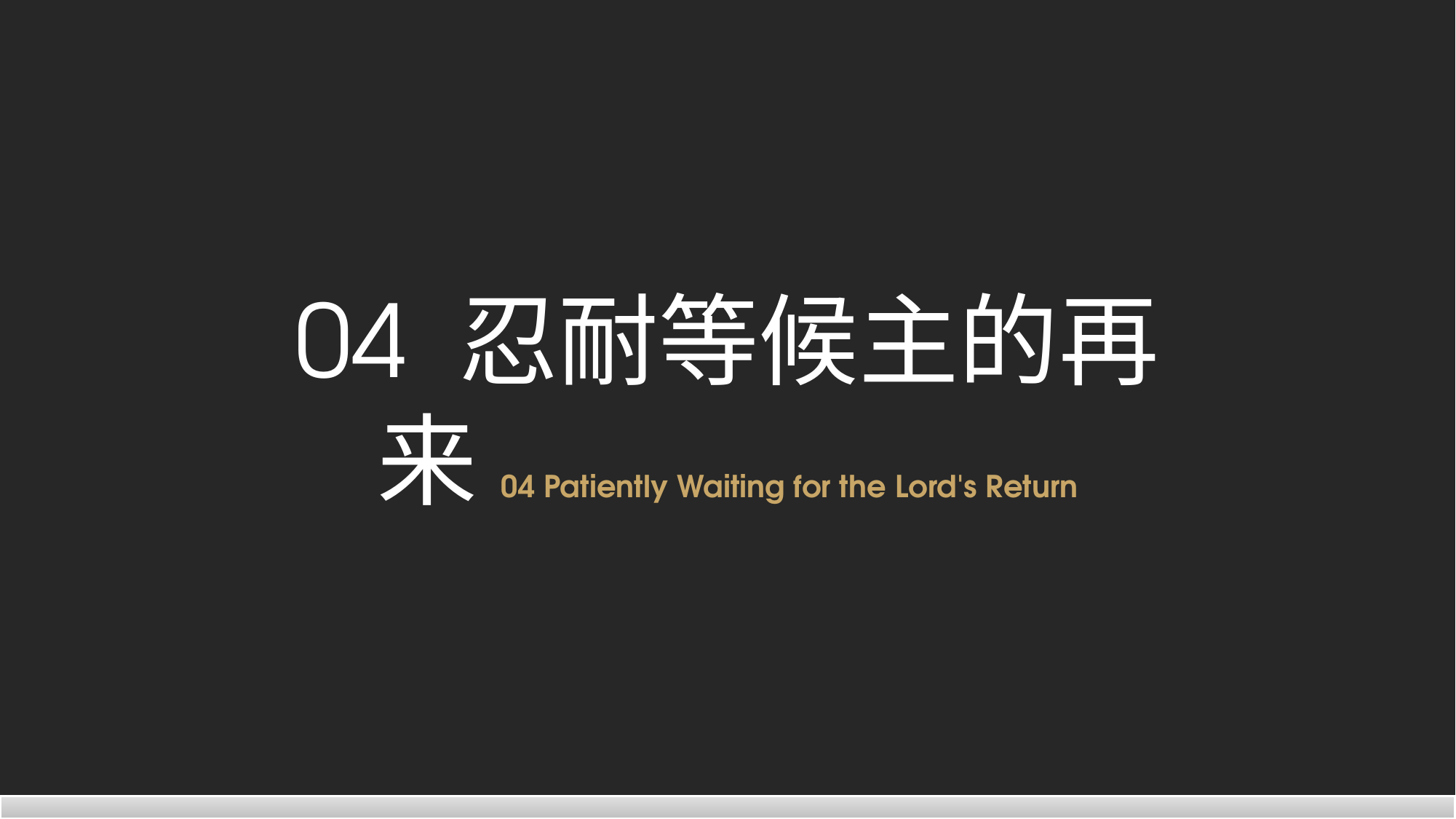

04 忍耐等候主的再来04 Patiently Waiting for the Lord's Return